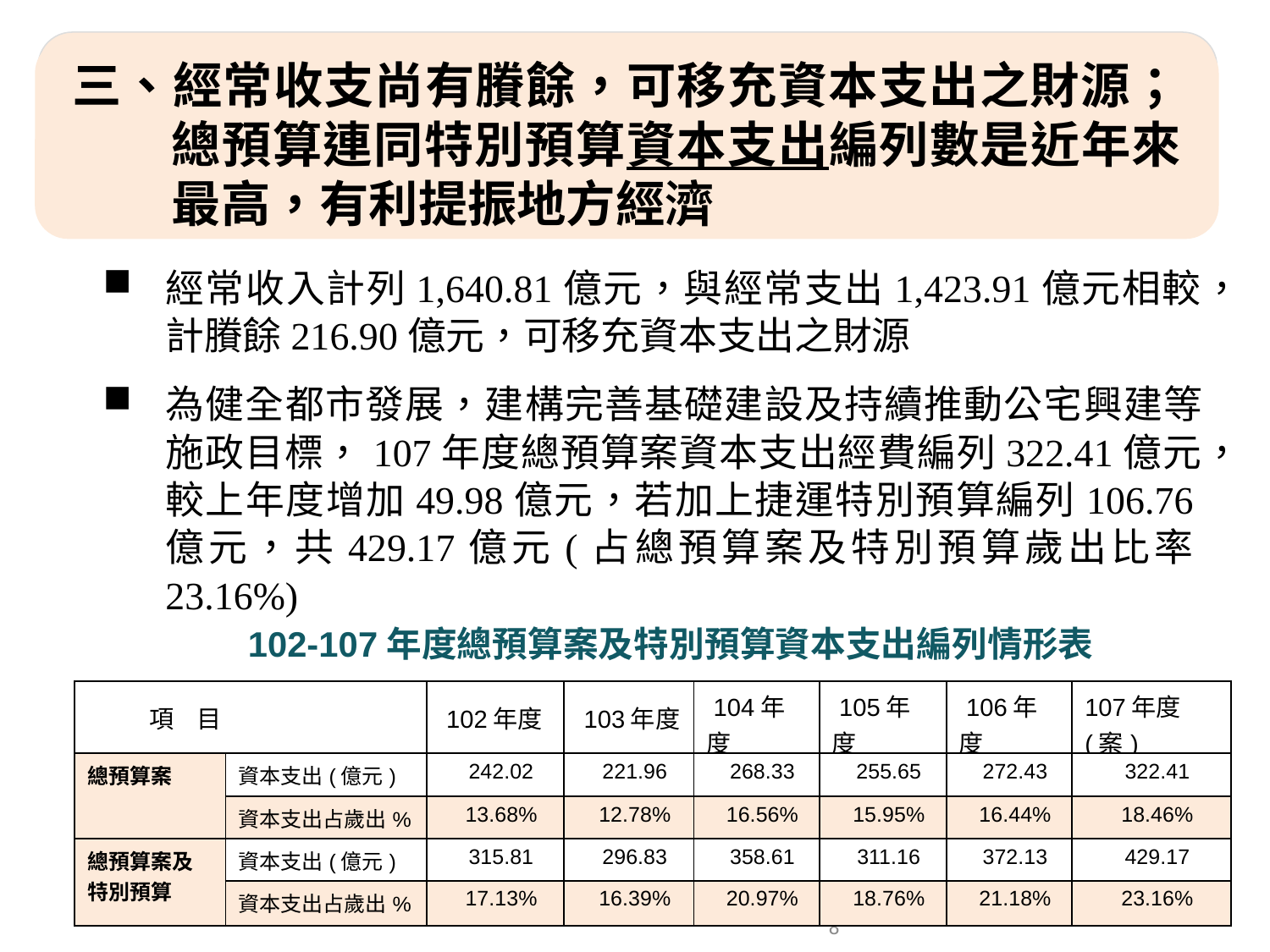

三、經常收支尚有賸餘，可移充資本支出之財源；總預算連同特別預算資本支出編列數是近年來最高，有利提振地方經濟
經常收入計列1,640.81億元，與經常支出1,423.91億元相較，計賸餘216.90億元，可移充資本支出之財源
為健全都市發展，建構完善基礎建設及持續推動公宅興建等施政目標，107年度總預算案資本支出經費編列322.41億元，較上年度增加49.98億元，若加上捷運特別預算編列106.76億元，共429.17億元(占總預算案及特別預算歲出比率23.16%)
102-107年度總預算案及特別預算資本支出編列情形表
| 項 目 |  | 102年度 | 103年度 | 104年度 | 105年度 | 106年度 | 107年度(案) |
| --- | --- | --- | --- | --- | --- | --- | --- |
| 總預算案 | 資本支出(億元) | 242.02 | 221.96 | 268.33 | 255.65 | 272.43 | 322.41 |
|  | 資本支出占歲出% | 13.68% | 12.78% | 16.56% | 15.95% | 16.44% | 18.46% |
| 總預算案及特別預算 | 資本支出(億元) | 315.81 | 296.83 | 358.61 | 311.16 | 372.13 | 429.17 |
|  | 資本支出占歲出% | 17.13% | 16.39% | 20.97% | 18.76% | 21.18% | 23.16% |
8